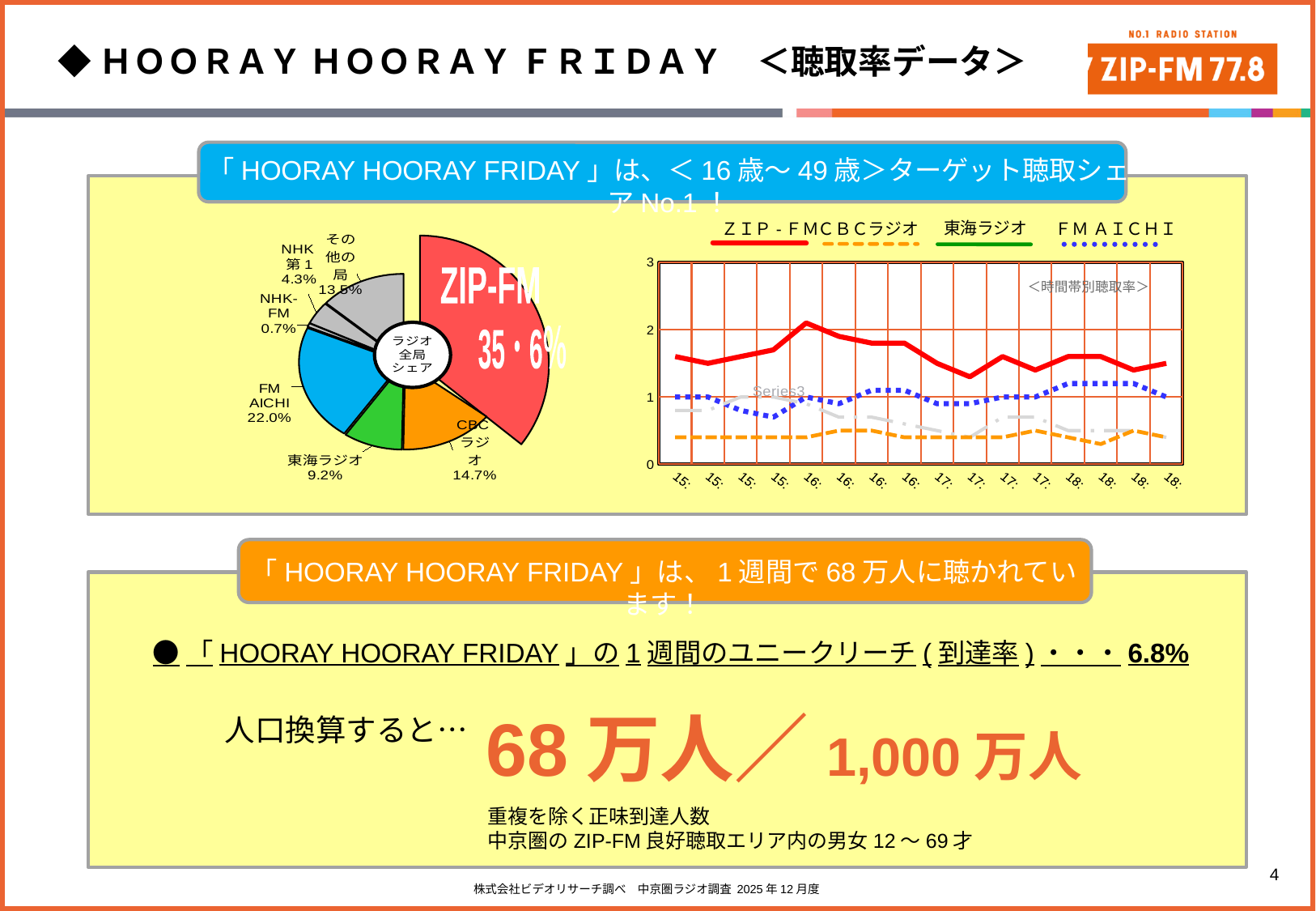

◆ＨＯＯＲＡＹ ＨＯＯＲＡＹ ＦＲＩＤＡＹ　＜聴取率データ＞

「HOORAY HOORAY FRIDAY」は、＜16歳～49歳＞ターゲット聴取シェアNo.1！

### Chart

| Category | 15:00-19:00 |
|---|---|
| ZIP-FM | 35.6 |
| CBCラジオ | 14.7 |
| 東海ラジオ | 9.2 |
| FM AICHI | 22.0 |
| NHK-FM | 0.7 |
| NHK第1 | 4.3 |
| その他の局 | 13.5 |

### Chart

| Category | 15:00-19:00 |
|---|---|
| ZIP-FM | 35.6 |
| CBCラジオ | 14.7 |
| 東海ラジオ | 9.2 |
| FM AICHI | 22.0 |
| NHK-FM | 0.7 |
| NHK第1 | 4.3 |
| その他の局 | 13.5 |
ZIP-FM
35．6％
東海ラジオ
ＦＭ ＡＩＣＨＩ
ＺＩＰ-ＦＭ
ＣＢＣラジオ

### Chart

| Category |
|---|

### Chart

| Category |  |  |  |  |
|---|---|---|---|---|
| 15:00 | 1.6 | 1.0 | 0.8 | 0.4 |
| 15:15 | 1.5 | 1.0 | 0.8 | 0.4 |
| 15:30 | 1.6 | 0.8 | 1.0 | 0.4 |
| 15:45 | 1.7 | 0.7 | 1.0 | 0.4 |
| 16:00 | 2.1 | 1.0 | 0.9 | 0.4 |
| 16:15 | 1.9 | 0.9 | 0.7 | 0.5 |
| 16:30 | 1.8 | 1.1 | 0.7 | 0.5 |
| 16:45 | 1.8 | 1.1 | 0.6 | 0.4 |
| 17:00 | 1.5 | 0.9 | 0.5 | 0.4 |
| 17:15 | 1.3 | 0.9 | 0.4 | 0.4 |
| 17:30 | 1.6 | 1.0 | 0.7 | 0.4 |
| 17:45 | 1.4 | 1.0 | 0.7 | 0.5 |
| 18:00 | 1.6 | 1.2 | 0.5 | 0.4 |
| 18:15 | 1.6 | 1.2 | 0.5 | 0.3 |
| 18:30 | 1.4 | 1.2 | 0.5 | 0.5 |
| 18:45 | 1.5 | 1.0 | 0.4 | 0.4 |
＜時間帯別聴取率＞

「HOORAY HOORAY FRIDAY」は、1週間で68万人に聴かれています！

●「HOORAY HOORAY FRIDAY」の1週間のユニークリーチ(到達率)・・・6.8%
68万人／1,000万人
人口換算すると…
重複を除く正味到達人数
中京圏のZIP-FM良好聴取エリア内の男女12～69才
株式会社ビデオリサーチ調べ　中京圏ラジオ調査 2025年12月度